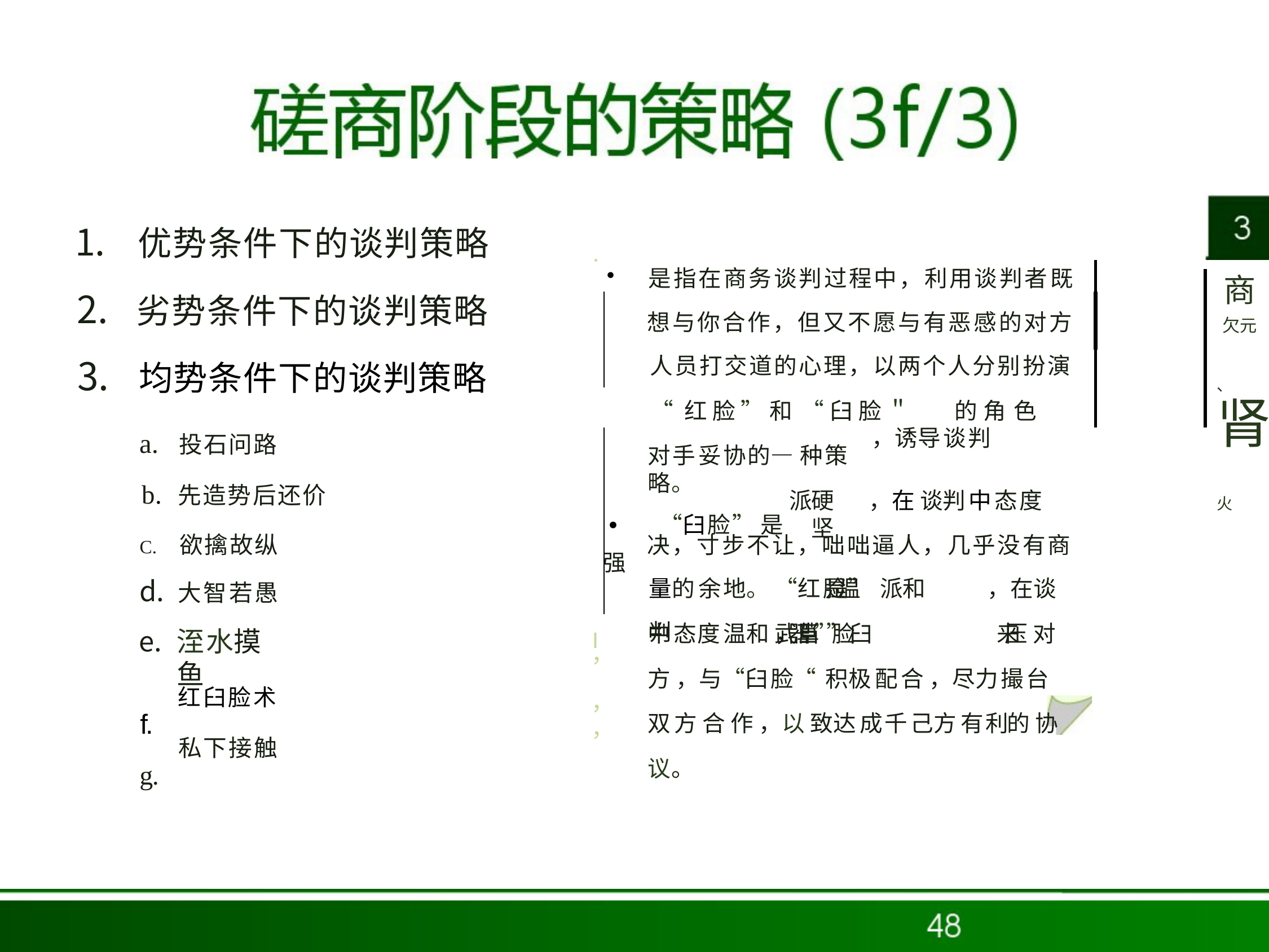

优势条件下的谈判策略
劣势条件下的谈判策略
均势条件下的谈判策略
．
是指在商务谈判过程中，利用谈判者既
商
欠元
、肾火

想与你合作，但又不愿与有恶感的对方

人员打交道的心理，以两个人分别扮演
“ 红 脸 ” 和 “ 臼 脸 ＂	的 角 色	，诱导谈判

a.	投石问路
b.
对手妥协的— 种策略。
． “臼脸” 是强
先造势后还价
硬           派	，在 谈判中态度坚
决，寸步不让，咄咄逼人，几乎没有商 量的余地。“红脸”           是温	和           派	，在谈判
C.	欲擒故纵
大智若愚
洷水摸鱼
f.
g.
中态度温和 ，草 ”臼          脸          ”          当           武器	来 压 对
方 ，与“臼脸“ 积极配合 ，尽力撮台双 方 合 作 ，以 致达成千己方有利的 协议。
I
，
红臼脸术
，
，

私下接触